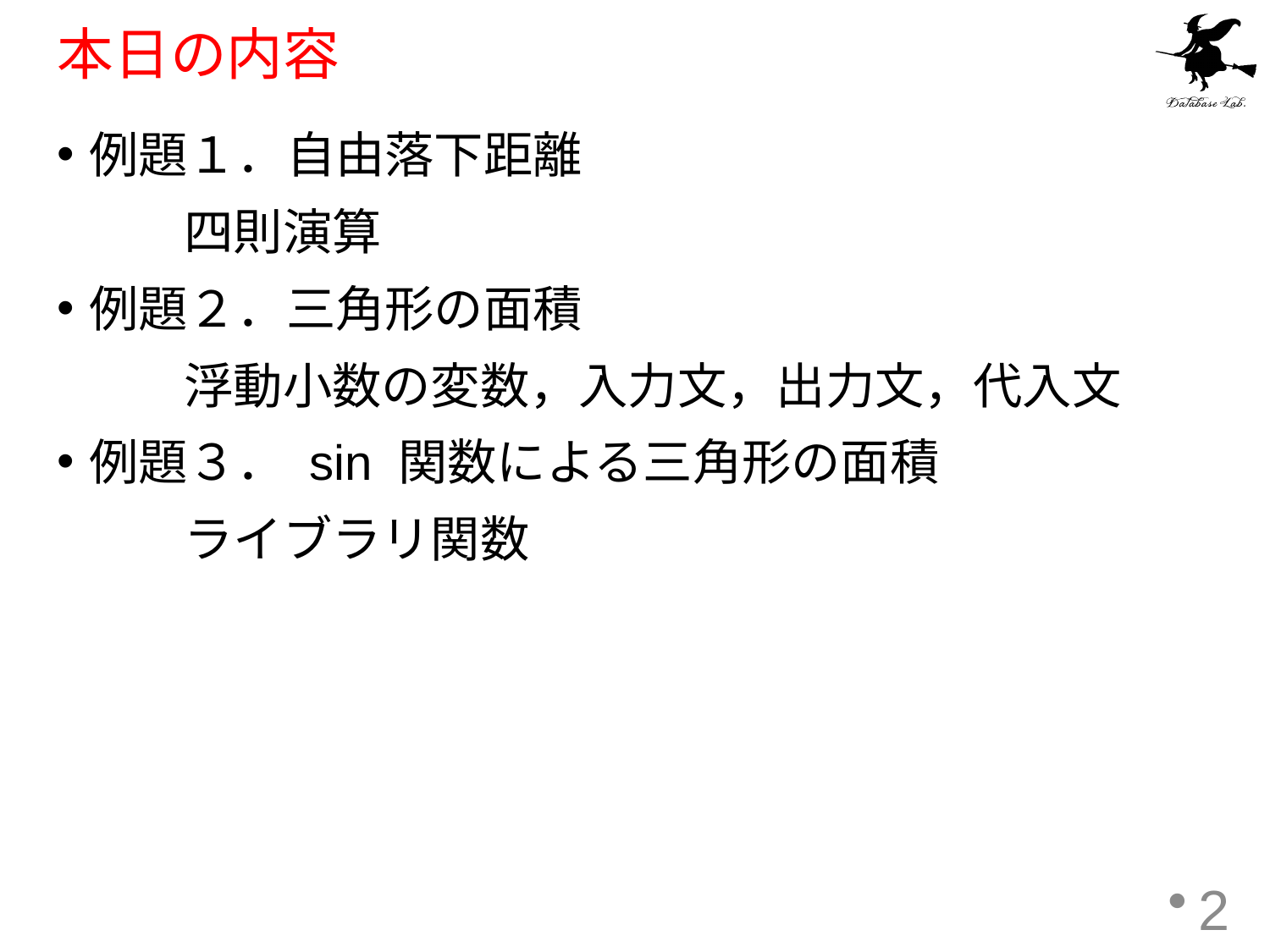

# 本日の内容
例題１．自由落下距離
　	四則演算
例題２．三角形の面積
   	浮動小数の変数，入力文，出力文，代入文
例題３． sin 関数による三角形の面積
   	ライブラリ関数

2